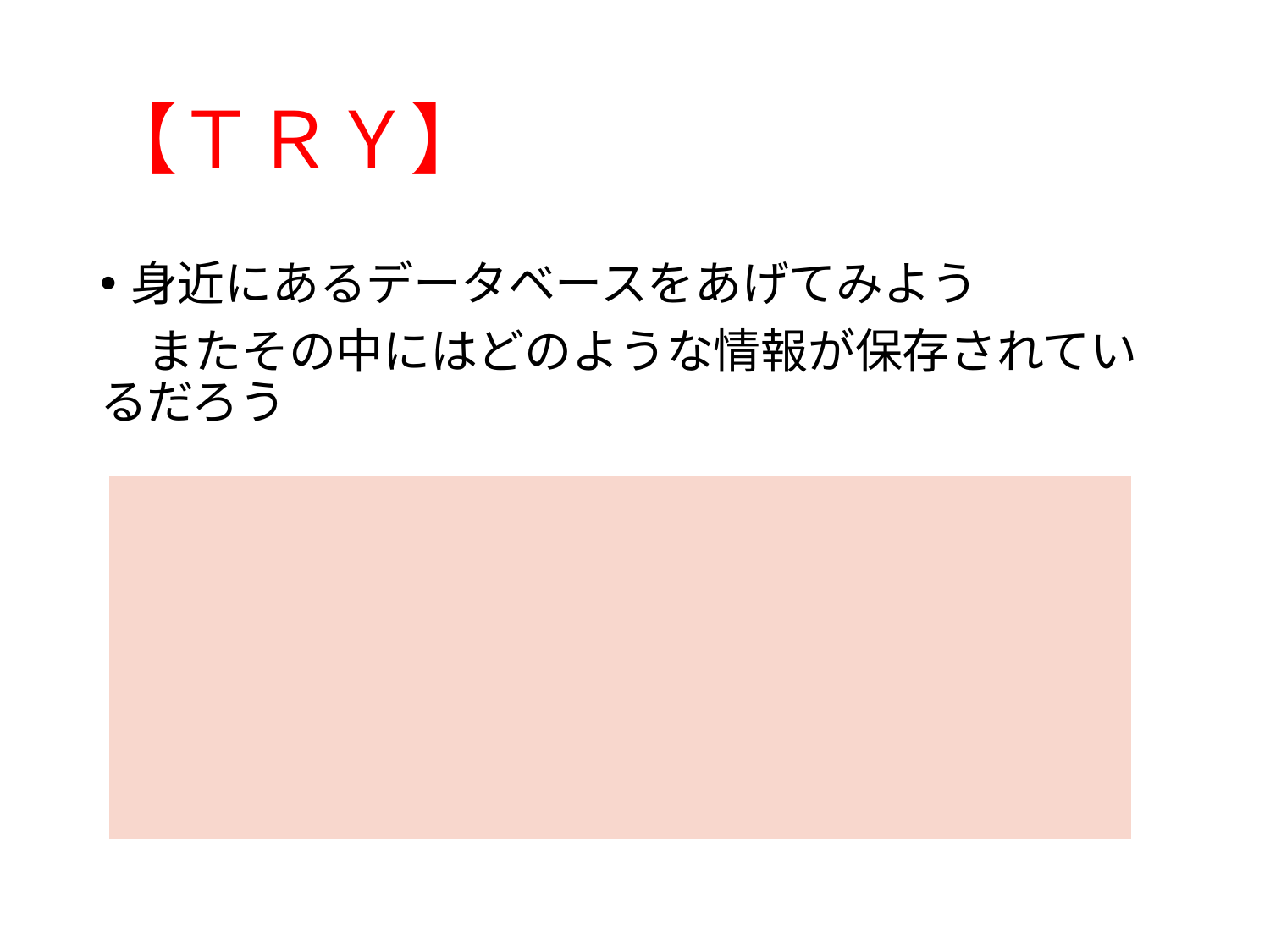

# 【ＴＲＹ】
身近にあるデータベースをあげてみよう
　またその中にはどのような情報が保存されているだろう
|  |
| --- |